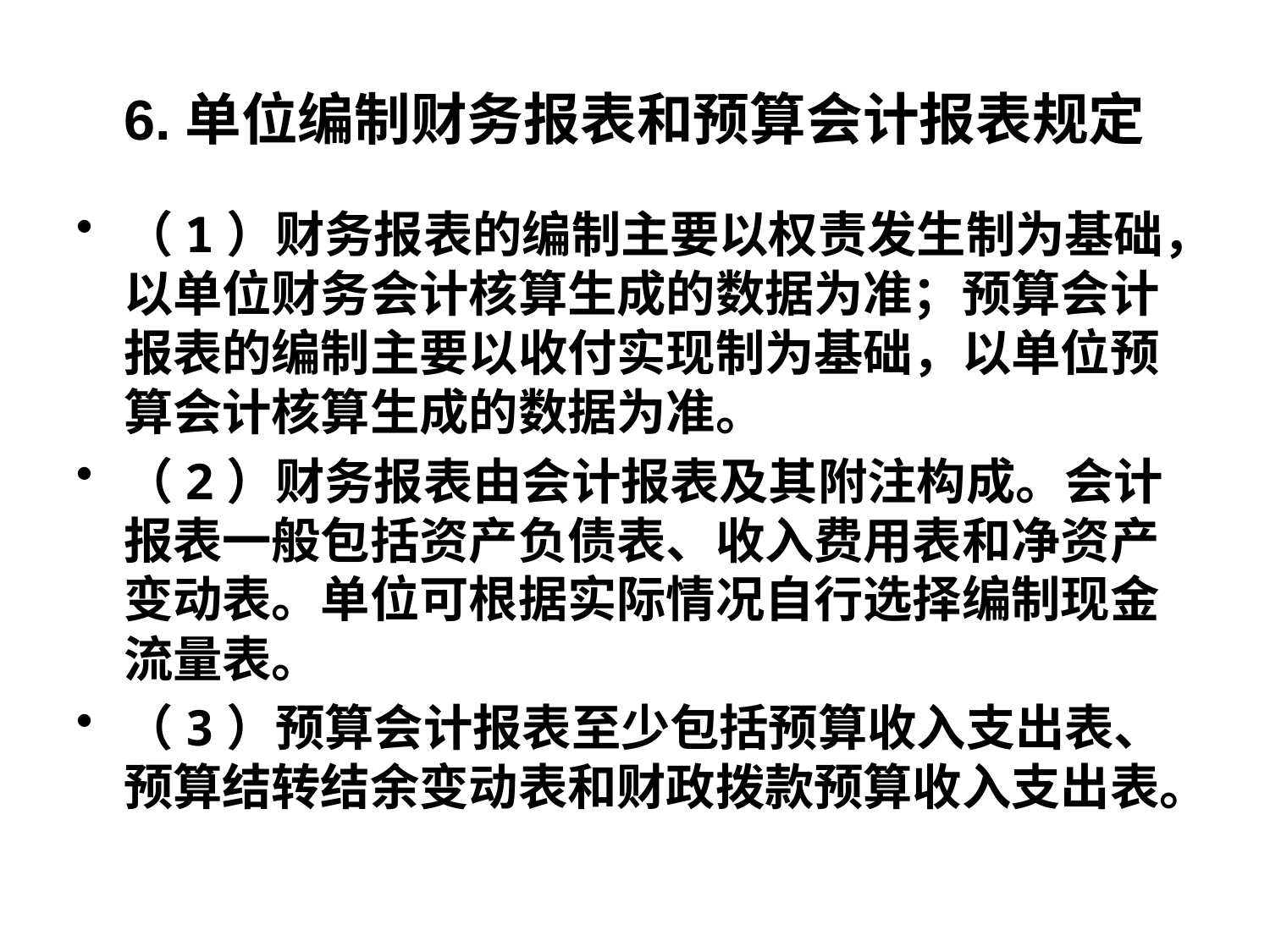

# 6.单位编制财务报表和预算会计报表规定
（1）财务报表的编制主要以权责发生制为基础，以单位财务会计核算生成的数据为准；预算会计报表的编制主要以收付实现制为基础，以单位预算会计核算生成的数据为准。
（2）财务报表由会计报表及其附注构成。会计报表一般包括资产负债表、收入费用表和净资产变动表。单位可根据实际情况自行选择编制现金流量表。
（3）预算会计报表至少包括预算收入支出表、预算结转结余变动表和财政拨款预算收入支出表。